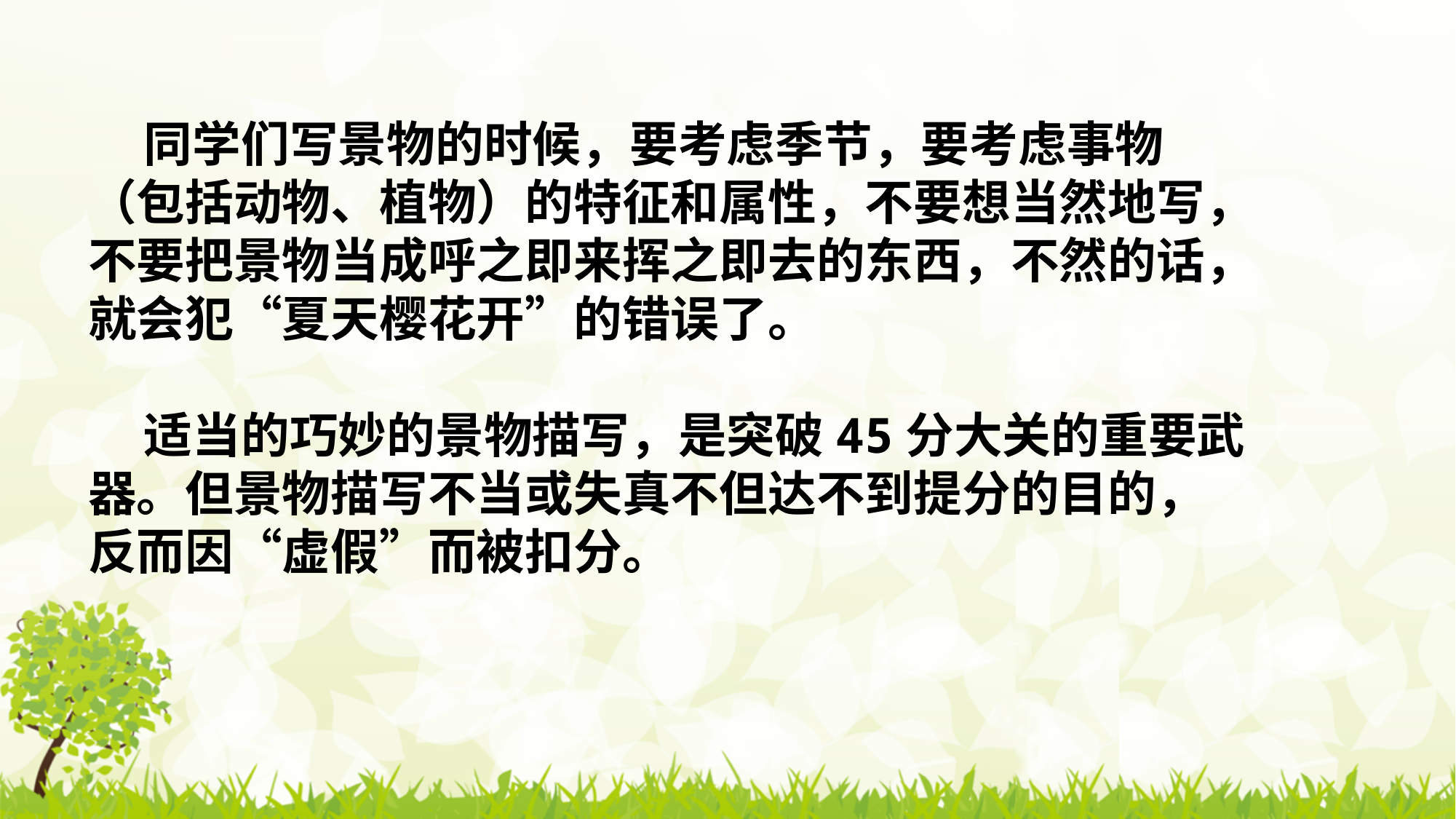

同学们写景物的时候，要考虑季节，要考虑事物
（包括动物、植物）的特征和属性，不要想当然地写，
不要把景物当成呼之即来挥之即去的东西，不然的话，
就会犯“夏天樱花开”的错误了。

    适当的巧妙的景物描写，是突破45分大关的重要武
器。但景物描写不当或失真不但达不到提分的目的，
反而因“虚假”而被扣分。